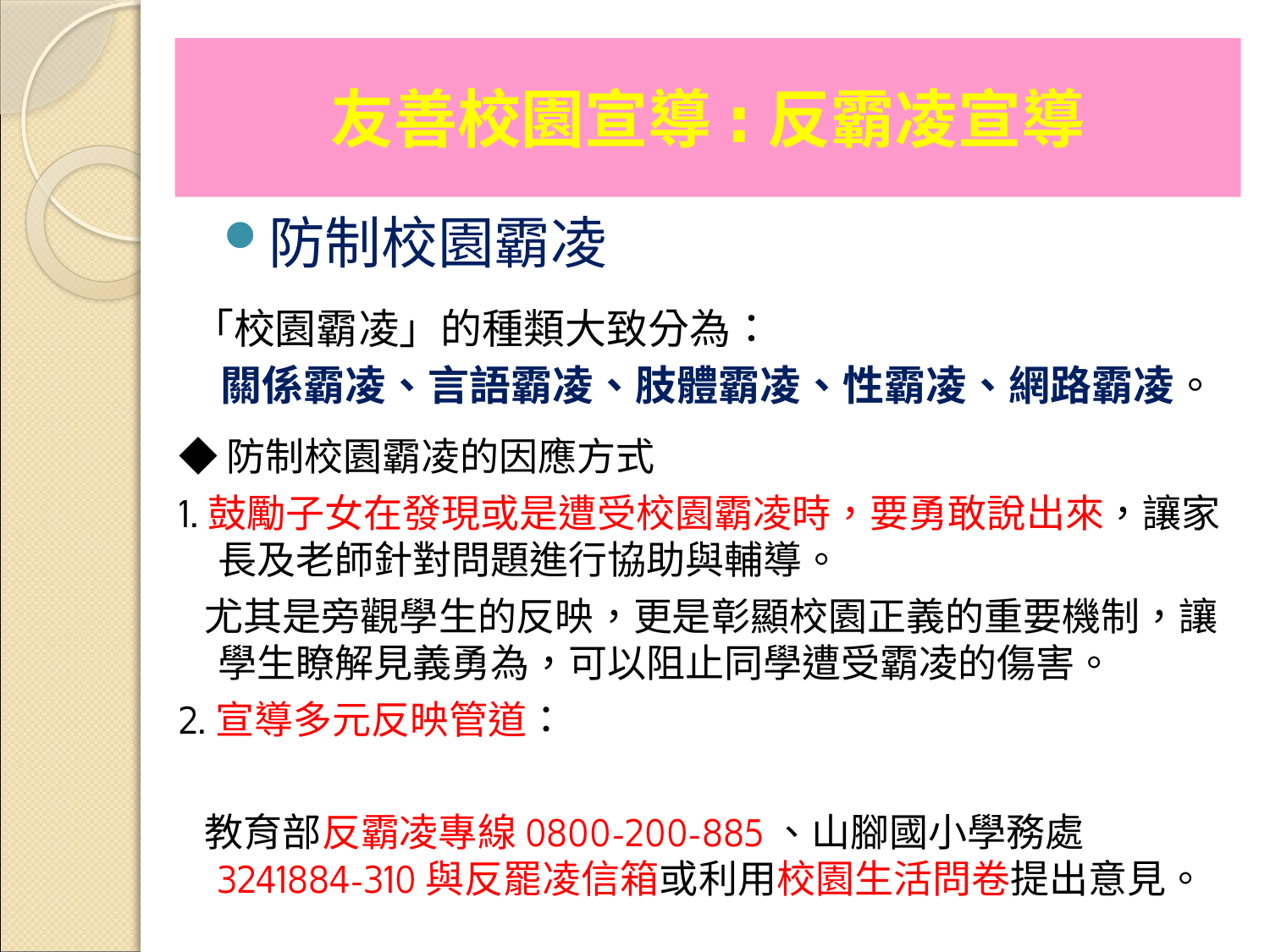

# 友善校園宣導:反霸凌宣導
防制校園霸凌

「校園霸凌」的種類大致分為：
  關係霸凌、言語霸凌、肢體霸凌、性霸凌、網路霸凌。
◆防制校園霸凌的因應方式
1.鼓勵子女在發現或是遭受校園霸凌時，要勇敢說出來，讓家長及老師針對問題進行協助與輔導。
  尤其是旁觀學生的反映，更是彰顯校園正義的重要機制，讓學生瞭解見義勇為，可以阻止同學遭受霸凌的傷害。
2.宣導多元反映管道：

  教育部反霸凌專線0800-200-885、山腳國小學務處3241884-310與反罷凌信箱或利用校園生活問卷提出意見。